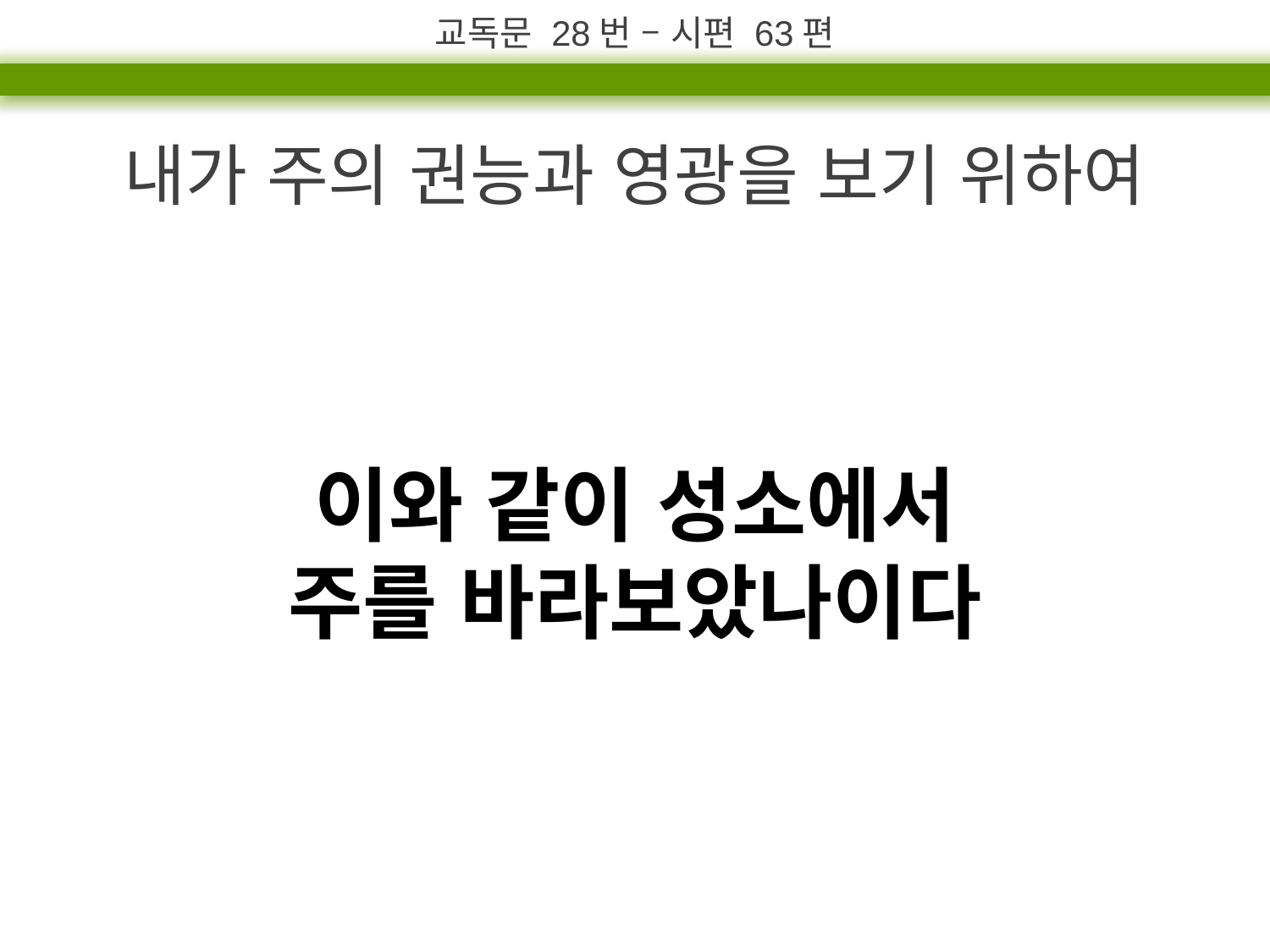

교독문 28번 – 시편 63편

내가 주의 권능과 영광을 보기 위하여
이와 같이 성소에서
주를 바라보았나이다